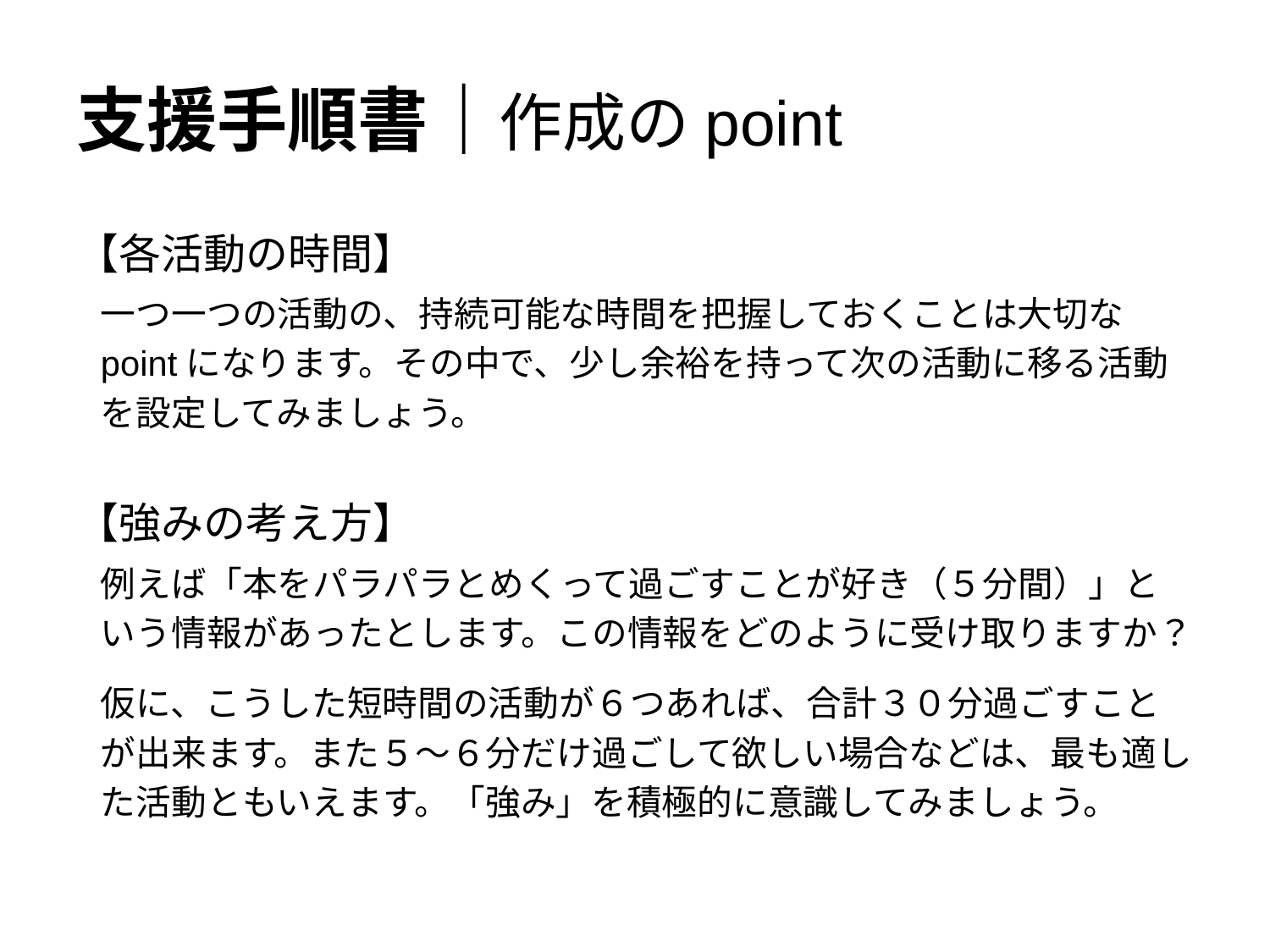

# 支援手順書｜作成のpoint
【各活動の時間】
一つ一つの活動の、持続可能な時間を把握しておくことは大切なpointになります。その中で、少し余裕を持って次の活動に移る活動を設定してみましょう。

【強みの考え方】
例えば「本をパラパラとめくって過ごすことが好き（５分間）」という情報があったとします。この情報をどのように受け取りますか？
仮に、こうした短時間の活動が６つあれば、合計３０分過ごすことが出来ます。また５～６分だけ過ごして欲しい場合などは、最も適した活動ともいえます。「強み」を積極的に意識してみましょう。